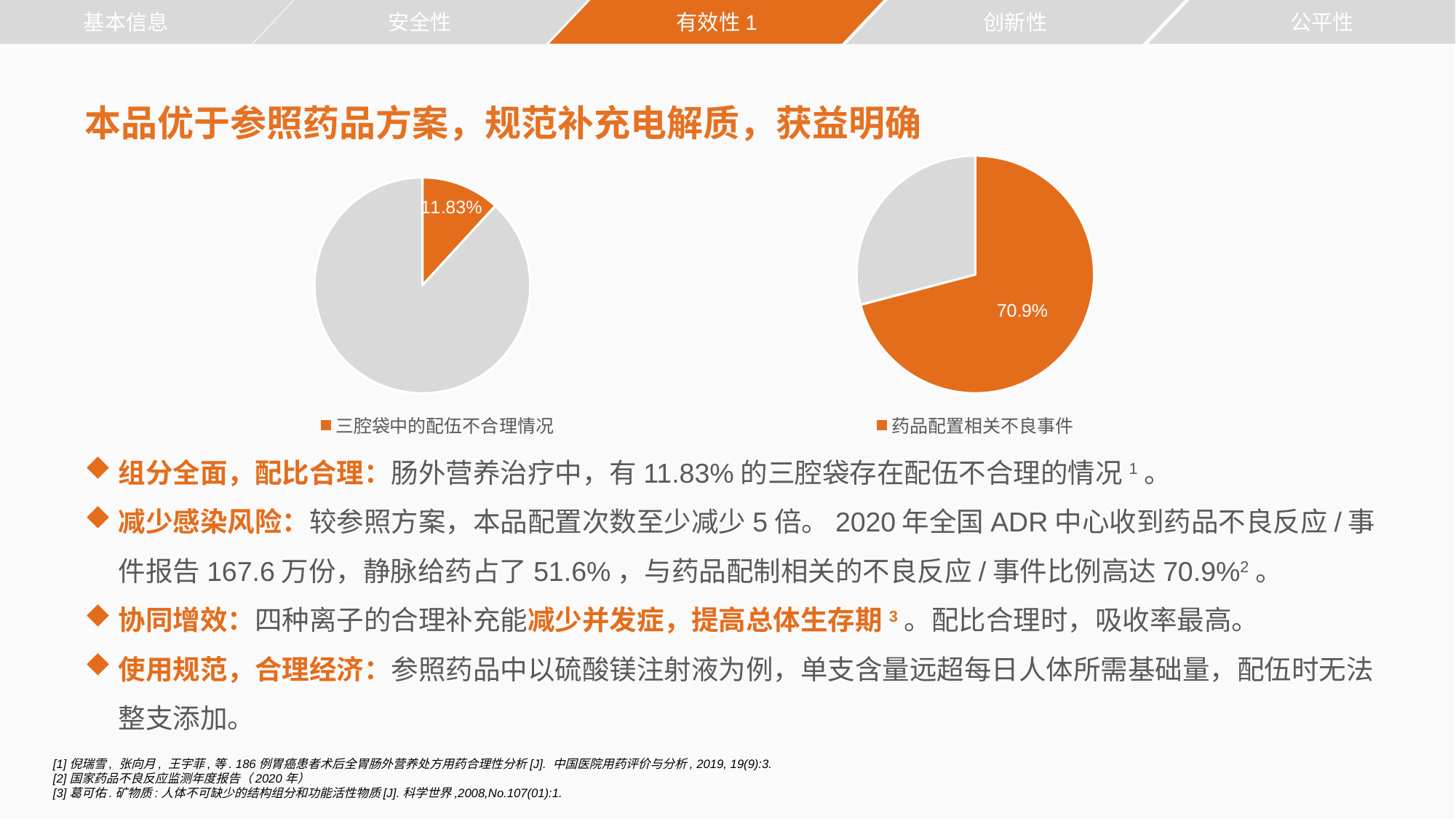

有效性1
公平性
基本信息
安全性
创新性
本品优于参照药品方案，规范补充电解质，获益明确

### Chart

| Category | 列1 |
|---|---|
| 三腔袋中的配伍不合理情况 | 11.83 |

### Chart

| Category | 列1 |
|---|---|
| 药品配置相关不良事件 | 70.9 |
组分全面，配比合理：肠外营养治疗中，有11.83%的三腔袋存在配伍不合理的情况1。
减少感染风险：较参照方案，本品配置次数至少减少5倍。2020年全国ADR中心收到药品不良反应/事件报告167.6万份，静脉给药占了51.6%，与药品配制相关的不良反应/事件比例高达70.9%2。
协同增效：四种离子的合理补充能减少并发症，提高总体生存期3。配比合理时，吸收率最高。
使用规范，合理经济：参照药品中以硫酸镁注射液为例，单支含量远超每日人体所需基础量，配伍时无法整支添加。
[1]倪瑞雪, 张向⽉, 王宇菲,等. 186例胃癌患者术后全胃肠外营养处⽅⽤药合理性分析[J]. 中国医院⽤药评价与分析, 2019, 19(9):3.
[2]国家药品不良反应监测年度报告（2020年）
[3]葛可佑.矿物质:人体不可缺少的结构组分和功能活性物质[J].科学世界,2008,No.107(01):1.